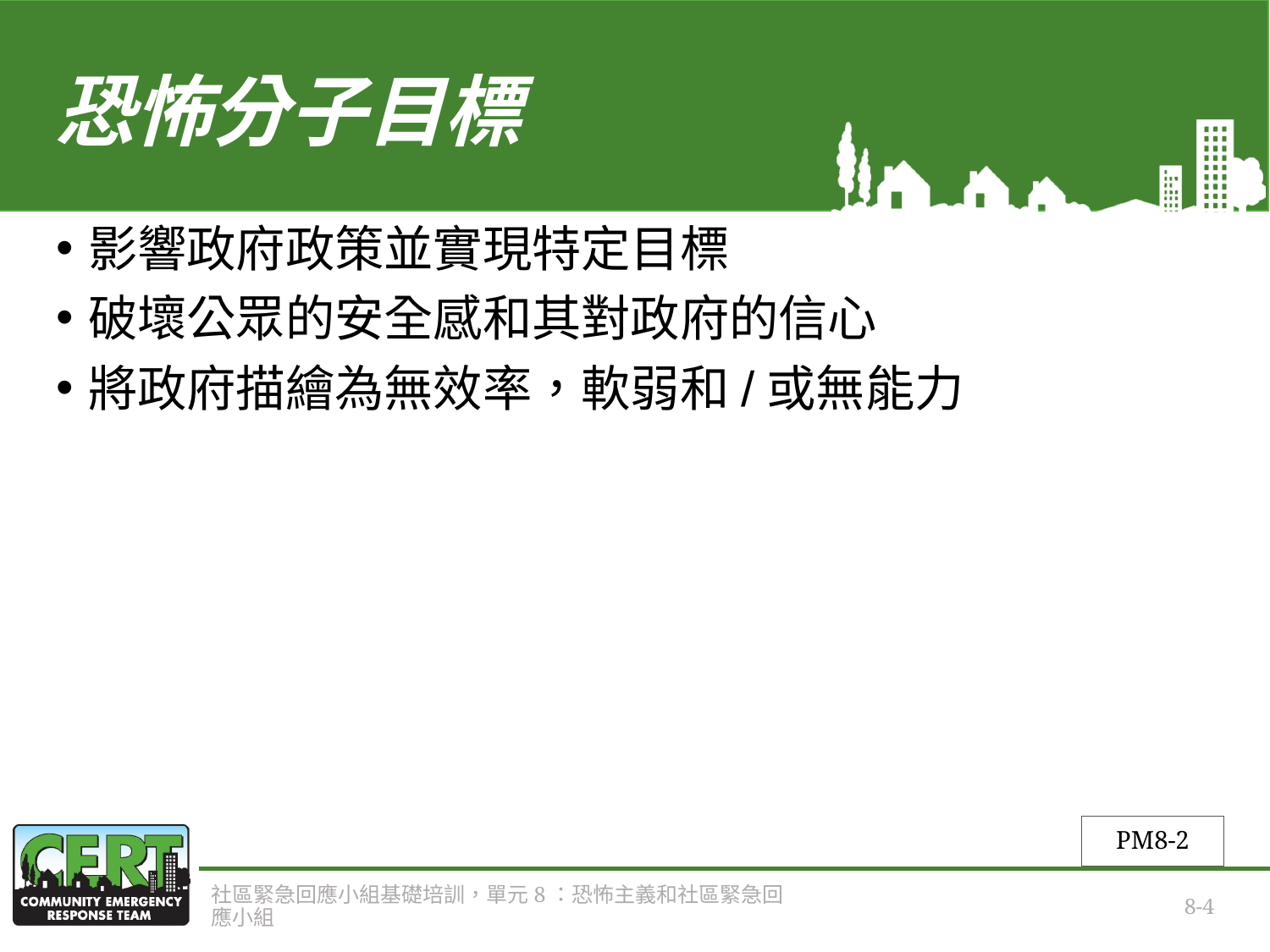

# 恐怖分子目標
影響政府政策並實現特定目標
破壞公眾的安全感和其對政府的信心
將政府描繪為無效率，軟弱和/或無能力
PM8-2
社區緊急回應小組基礎培訓，單元8：恐怖主義和社區緊急回應小組
8-4